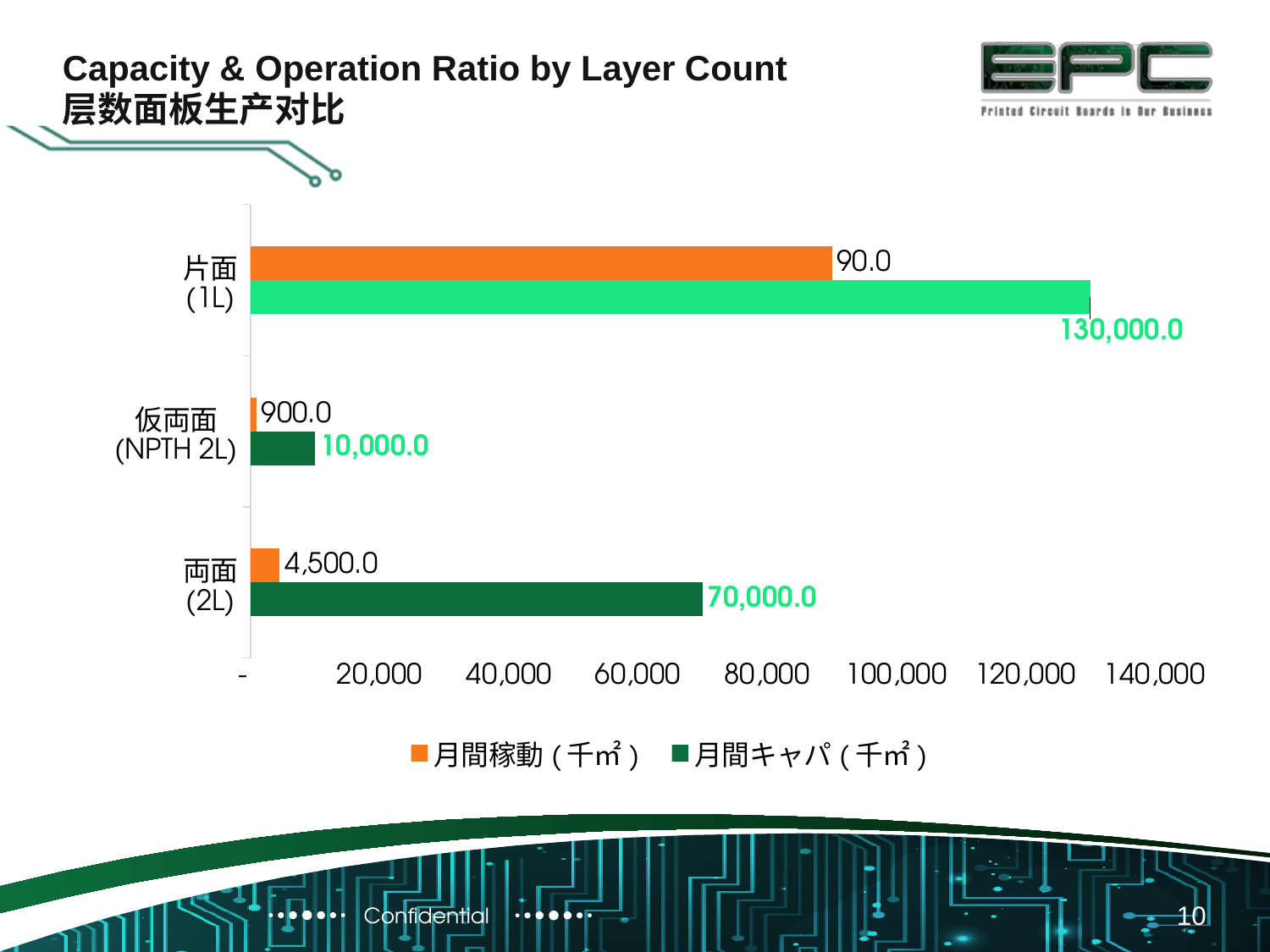

Capacity & Operation Ratio by Layer Count
层数面板生产对比

### Chart

| Category | 月間キャパ(千㎡) | 月間稼動(千㎡) |
|---|---|---|
| 両面
(2L) | 70000.0 | 4500.0 |
| 仮両面
(NPTH 2L) | 10000.0 | 900.0 |
| 片面
(1L) | 130000.0 | 90000.0 |